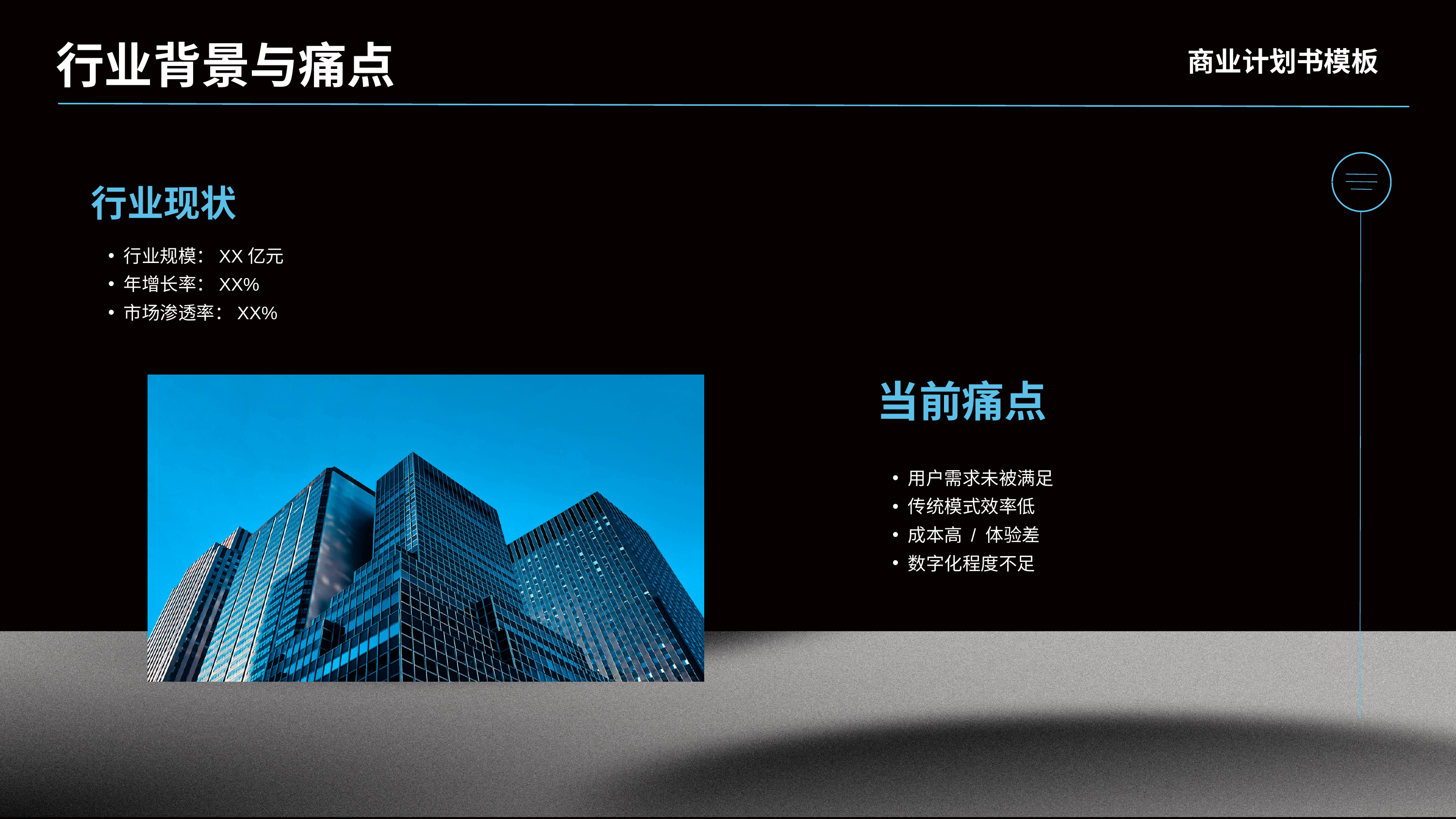

行业背景与痛点
商业计划书模板

行业现状

行业规模：XX亿元
年增长率：XX%
市场渗透率：XX%
当前痛点

用户需求未被满足
传统模式效率低
成本高 / 体验差
数字化程度不足